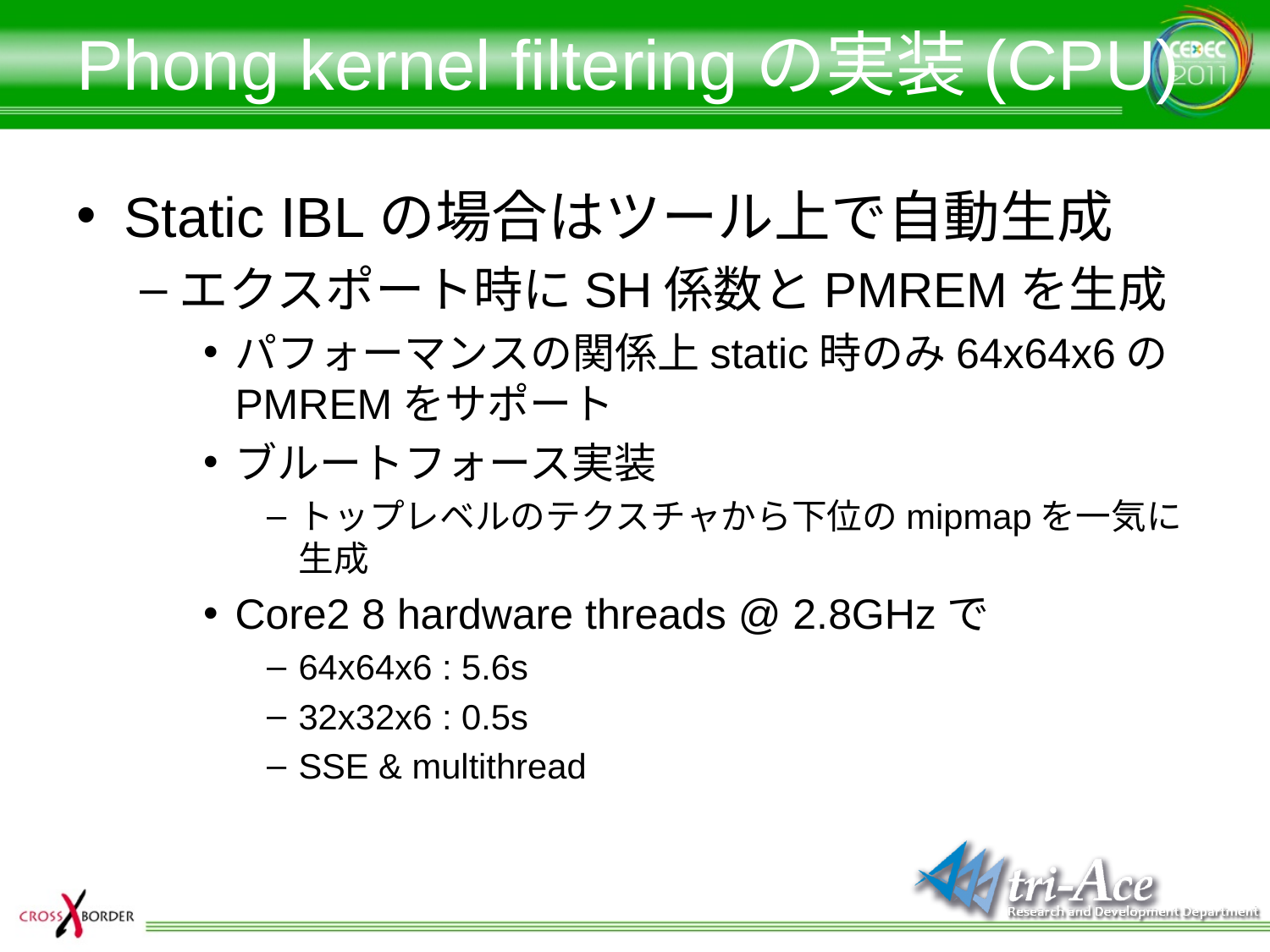

# Phong kernel filteringの実装(CPU)
Static IBLの場合はツール上で自動生成
エクスポート時にSH係数とPMREMを生成
パフォーマンスの関係上static時のみ64x64x6のPMREMをサポート
ブルートフォース実装
トップレベルのテクスチャから下位のmipmapを一気に生成
Core2 8 hardware threads @ 2.8GHzで
64x64x6 : 5.6s
32x32x6 : 0.5s
SSE & multithread